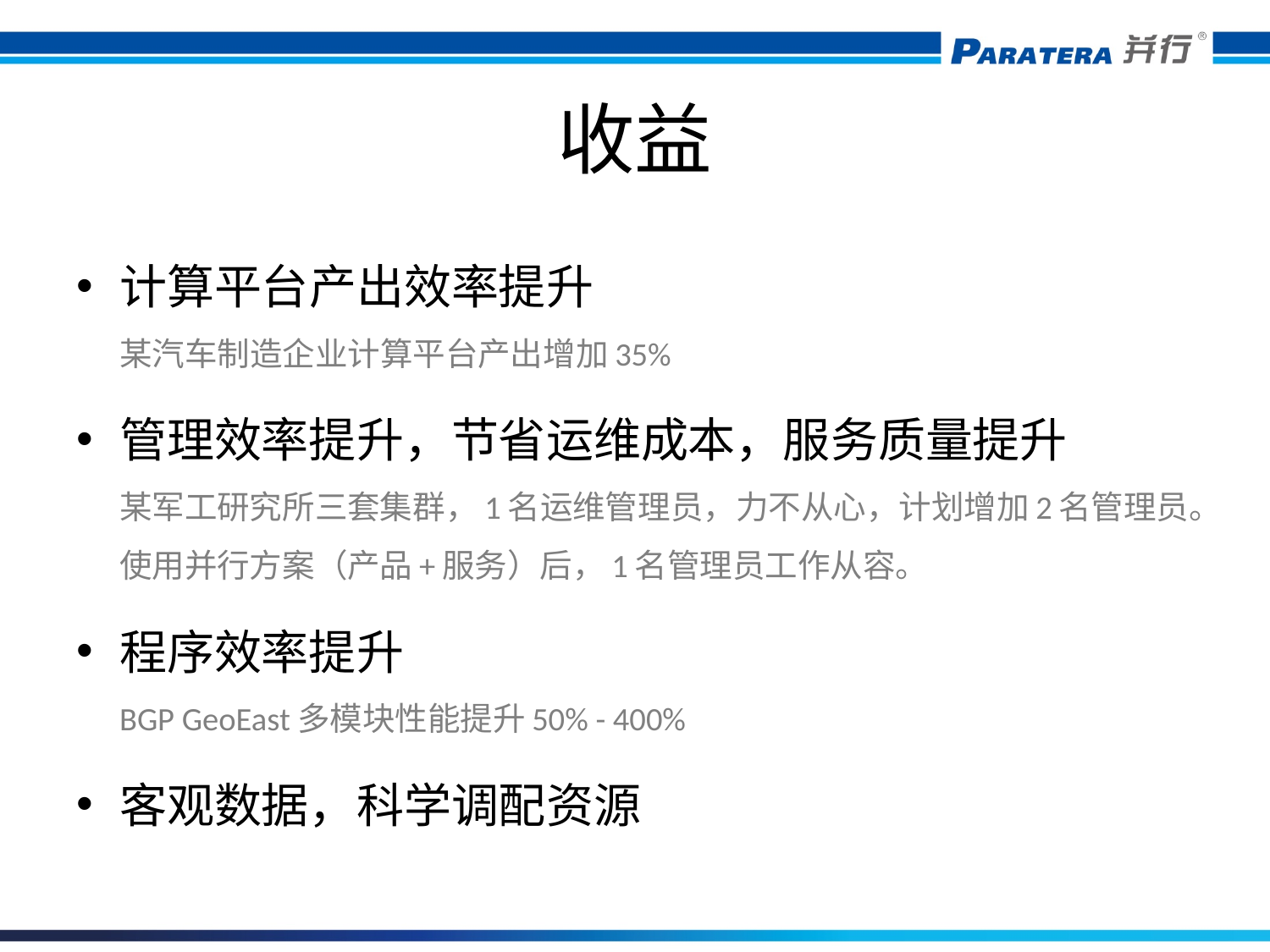

# 收益
计算平台产出效率提升
某汽车制造企业计算平台产出增加35%
管理效率提升，节省运维成本，服务质量提升
某军工研究所三套集群，1名运维管理员，力不从心，计划增加2名管理员。使用并行方案（产品+服务）后，1名管理员工作从容。
程序效率提升
BGP GeoEast多模块性能提升50% - 400%
客观数据，科学调配资源